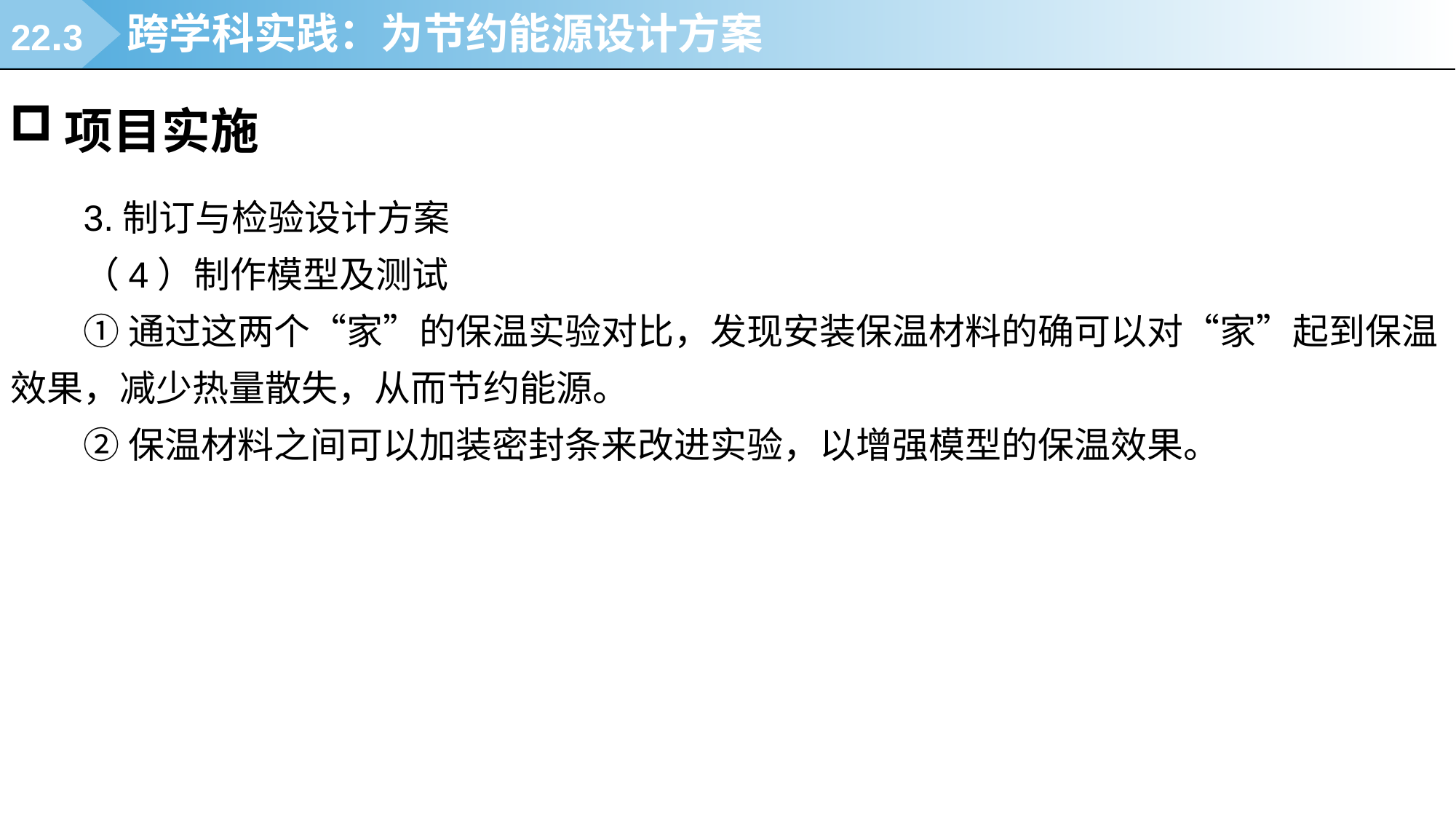

22.3
跨学科实践：为节约能源设计方案
项目实施
3.制订与检验设计方案
（4）制作模型及测试
①通过这两个“家”的保温实验对比，发现安装保温材料的确可以对“家”起到保温效果，减少热量散失，从而节约能源。
②保温材料之间可以加装密封条来改进实验，以增强模型的保温效果。